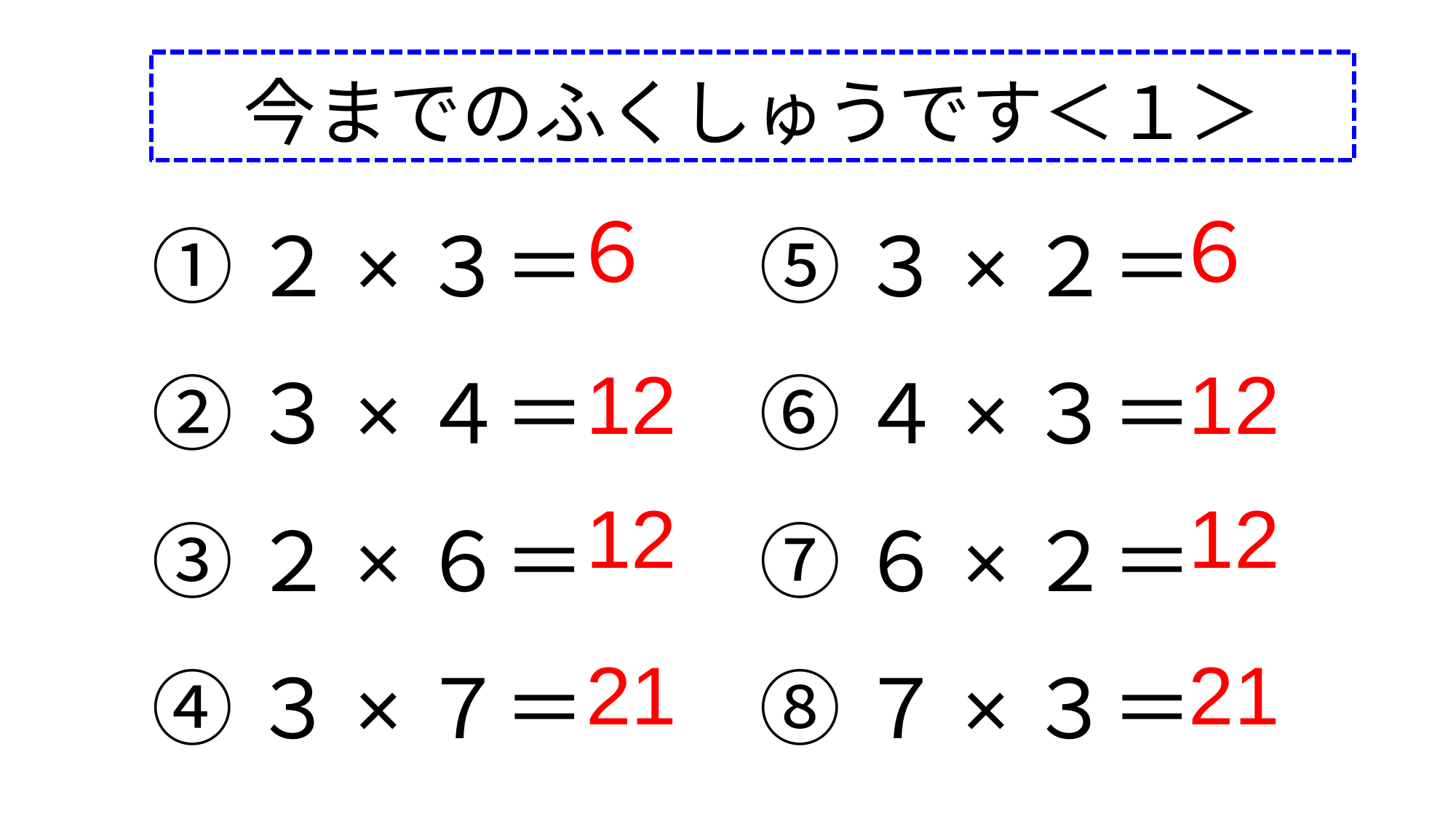

今までのふくしゅうです＜１＞
①２×３＝
②３×４＝
③２×６＝
④３×７＝
⑤３×２＝
⑥４×３＝
⑦６×２＝
⑧７×３＝
６
６
12
12
12
12
21
21
７日目